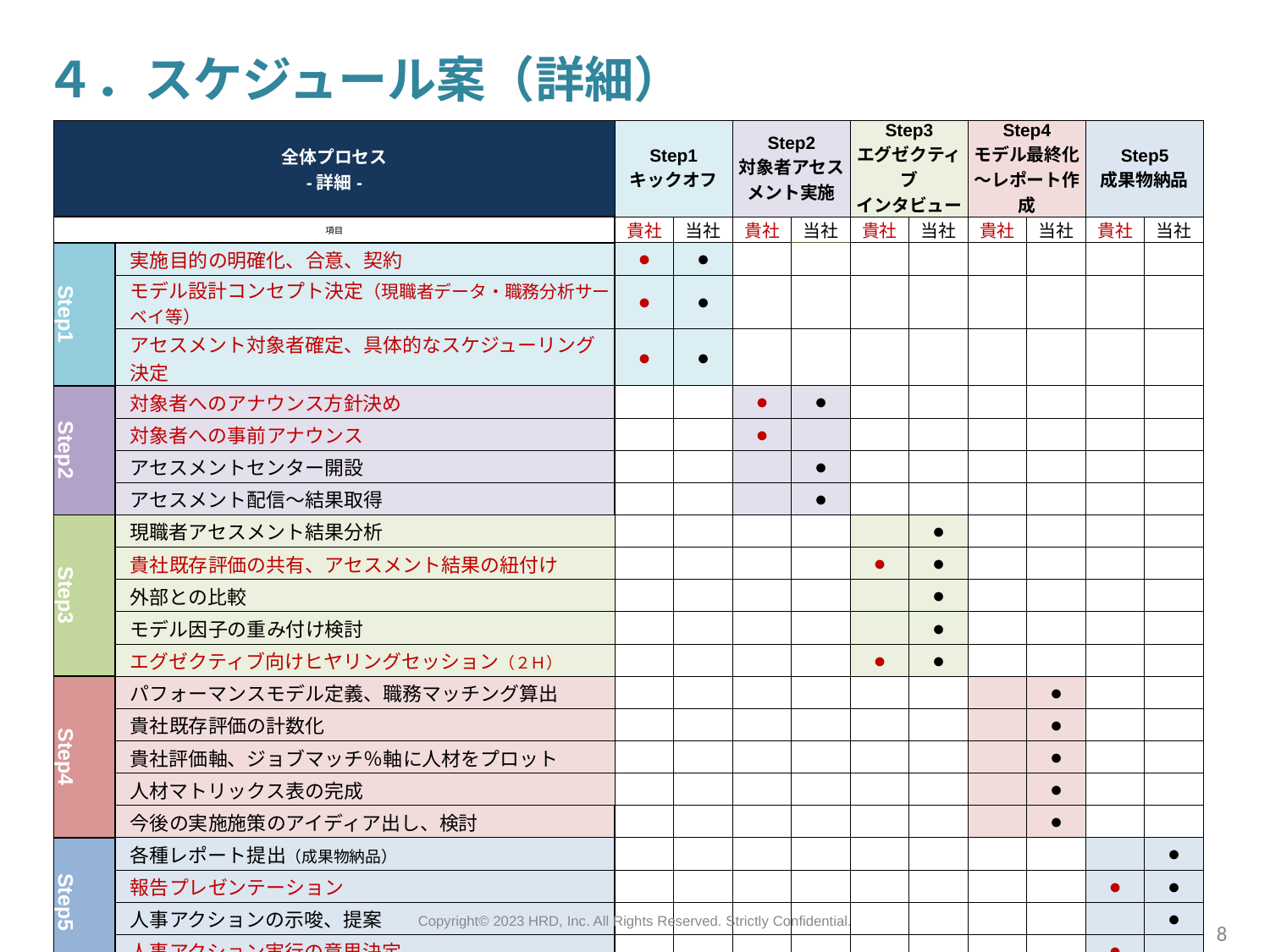

４．スケジュール案（詳細）
| 全体プロセス -詳細- |  | Step1 キックオフ |  | Step2 対象者アセスメント実施 |  | Step3 エグゼクティブ インタビュー |  | Step4 モデル最終化～レポート作成 |  | Step5 成果物納品 |  |
| --- | --- | --- | --- | --- | --- | --- | --- | --- | --- | --- | --- |
| 項目 |  | 貴社 | 当社 | 貴社 | 当社 | 貴社 | 当社 | 貴社 | 当社 | 貴社 | 当社 |
| Step1 | 実施目的の明確化、合意、契約 | ● | ● |  |  |  |  |  |  |  |  |
|  | モデル設計コンセプト決定（現職者データ・職務分析サーベイ等） | ● | ● |  |  |  |  |  |  |  |  |
|  | アセスメント対象者確定、具体的なスケジューリング決定 | ● | ● |  |  |  |  |  |  |  |  |
| Step2 | 対象者へのアナウンス方針決め |  |  | ● | ● |  |  |  |  |  |  |
|  | 対象者への事前アナウンス |  |  | ● |  |  |  |  |  |  |  |
|  | アセスメントセンター開設 |  |  |  | ● |  |  |  |  |  |  |
|  | アセスメント配信～結果取得 |  |  |  | ● |  |  |  |  |  |  |
| Step3 | 現職者アセスメント結果分析 |  |  |  |  |  | ● |  |  |  |  |
|  | 貴社既存評価の共有、アセスメント結果の紐付け |  |  |  |  | ● | ● |  |  |  |  |
|  | 外部との比較 |  |  |  |  |  | ● |  |  |  |  |
|  | モデル因子の重み付け検討 |  |  |  |  |  | ● |  |  |  |  |
|  | エグゼクティブ向けヒヤリングセッション（２Ｈ） |  |  |  |  | ● | ● |  |  |  |  |
| Step4 | パフォーマンスモデル定義、職務マッチング算出 |  |  |  |  |  |  |  | ● |  |  |
|  | 貴社既存評価の計数化 |  |  |  |  |  |  |  | ● |  |  |
|  | 貴社評価軸、ジョブマッチ％軸に人材をプロット |  |  |  |  |  |  |  | ● |  |  |
|  | 人材マトリックス表の完成 |  |  |  |  |  |  |  | ● |  |  |
|  | 今後の実施施策のアイディア出し、検討 |  |  |  |  |  |  |  | ● |  |  |
| Step5 | 各種レポート提出（成果物納品） |  |  |  |  |  |  |  |  |  | ● |
|  | 報告プレゼンテーション |  |  |  |  |  |  |  |  | ● | ● |
|  | 人事アクションの示唆、提案 |  |  |  |  |  |  |  |  |  | ● |
|  | 人事アクション実行の意思決定 |  |  |  |  |  |  |  |  | ● |  |
Copyright©️ 2023 HRD, Inc. All Rights Reserved. Strictly Confidential.
8